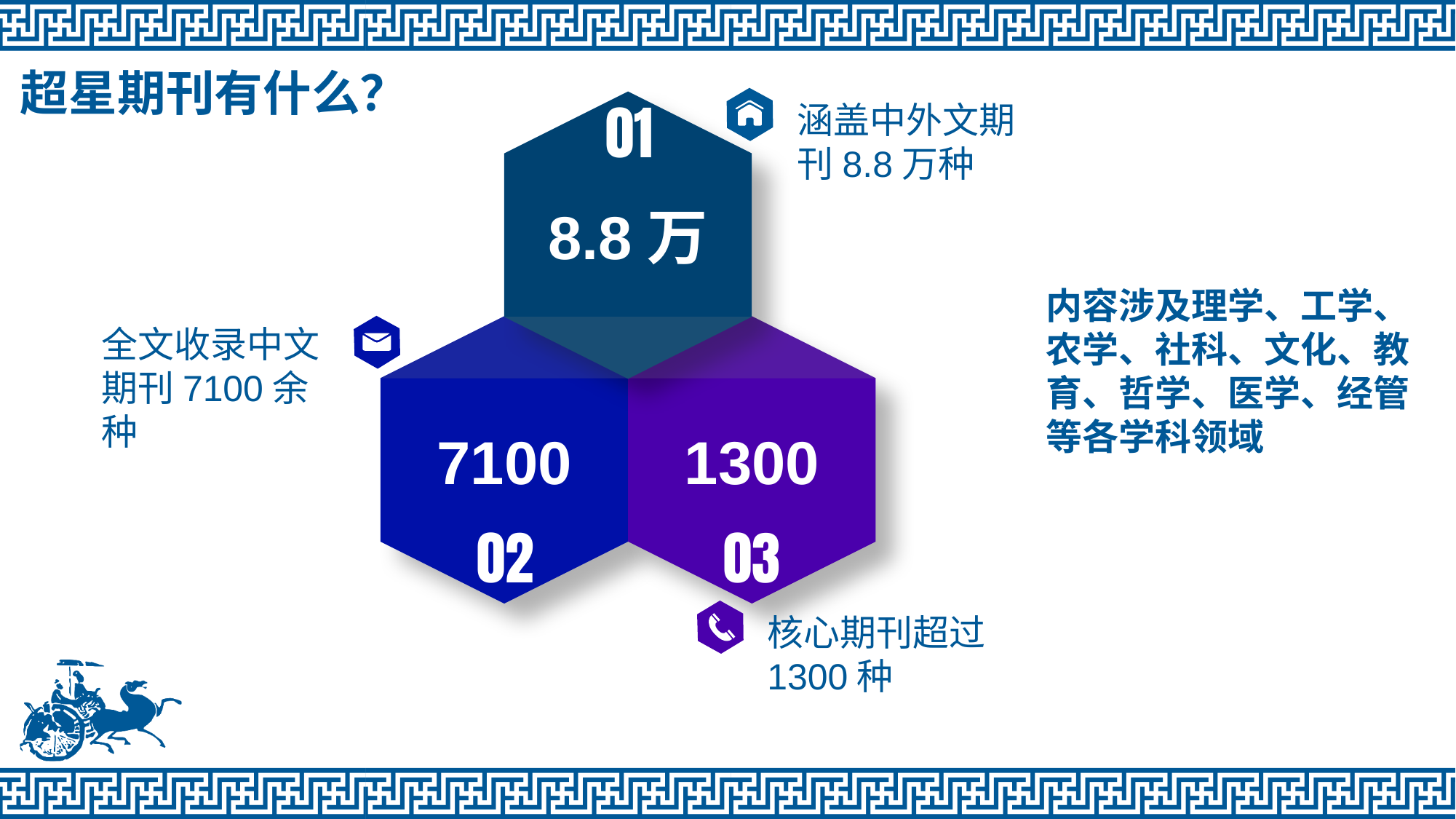

超星期刊有什么？

8.8万
涵盖中外文期刊8.8万种
01

内容涉及理学、工学、农学、社科、文化、教育、哲学、医学、经管等各学科领域
全文收录中文期刊7100余种

7100
1300

02
03

核心期刊超过1300种